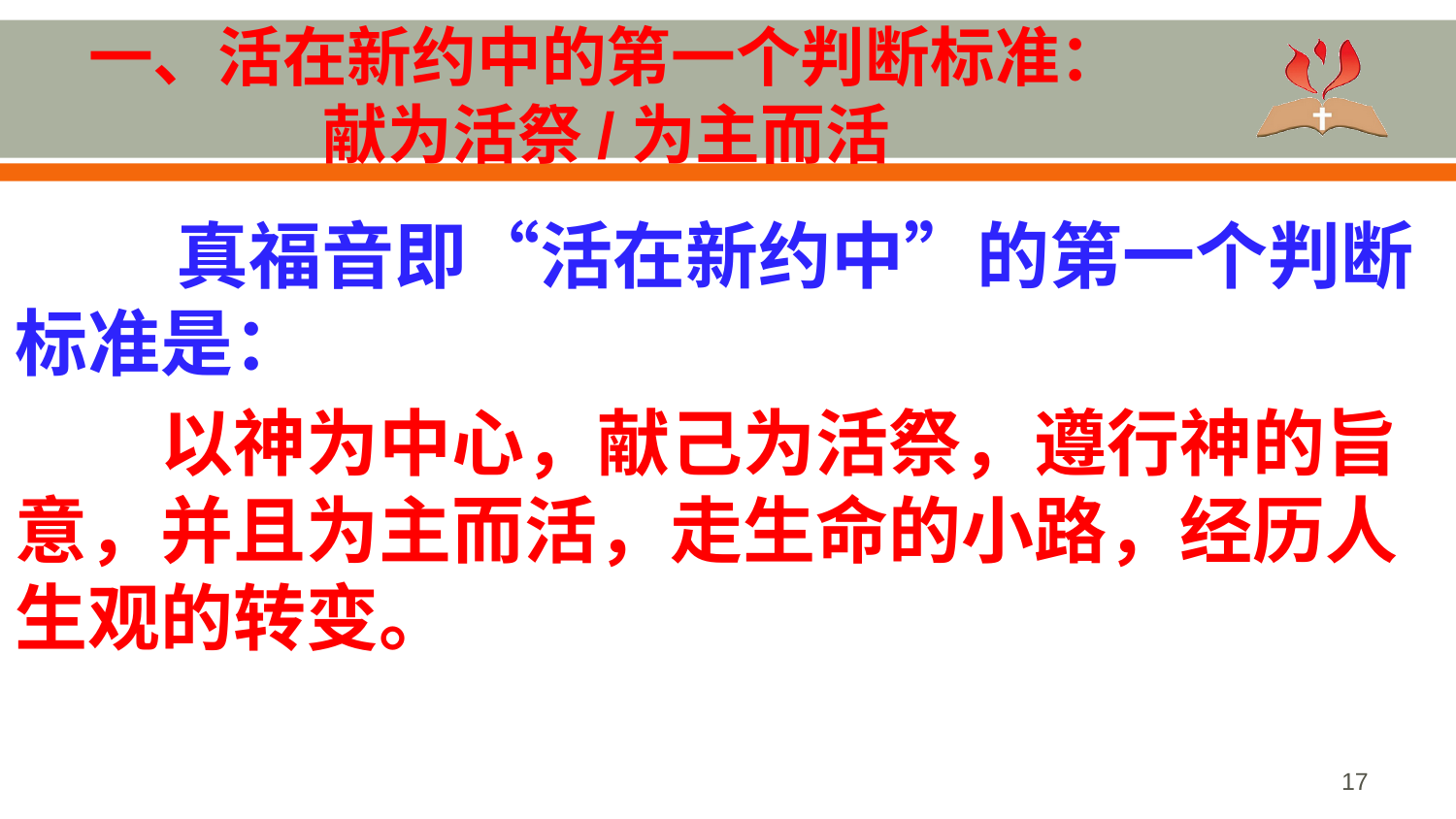

# 一、活在新约中的第一个判断标准： 献为活祭/为主而活
     真福音即“活在新约中”的第一个判断标准是：
	以神为中心，献己为活祭，遵行神的旨意，并且为主而活，走生命的小路，经历人生观的转变。

17